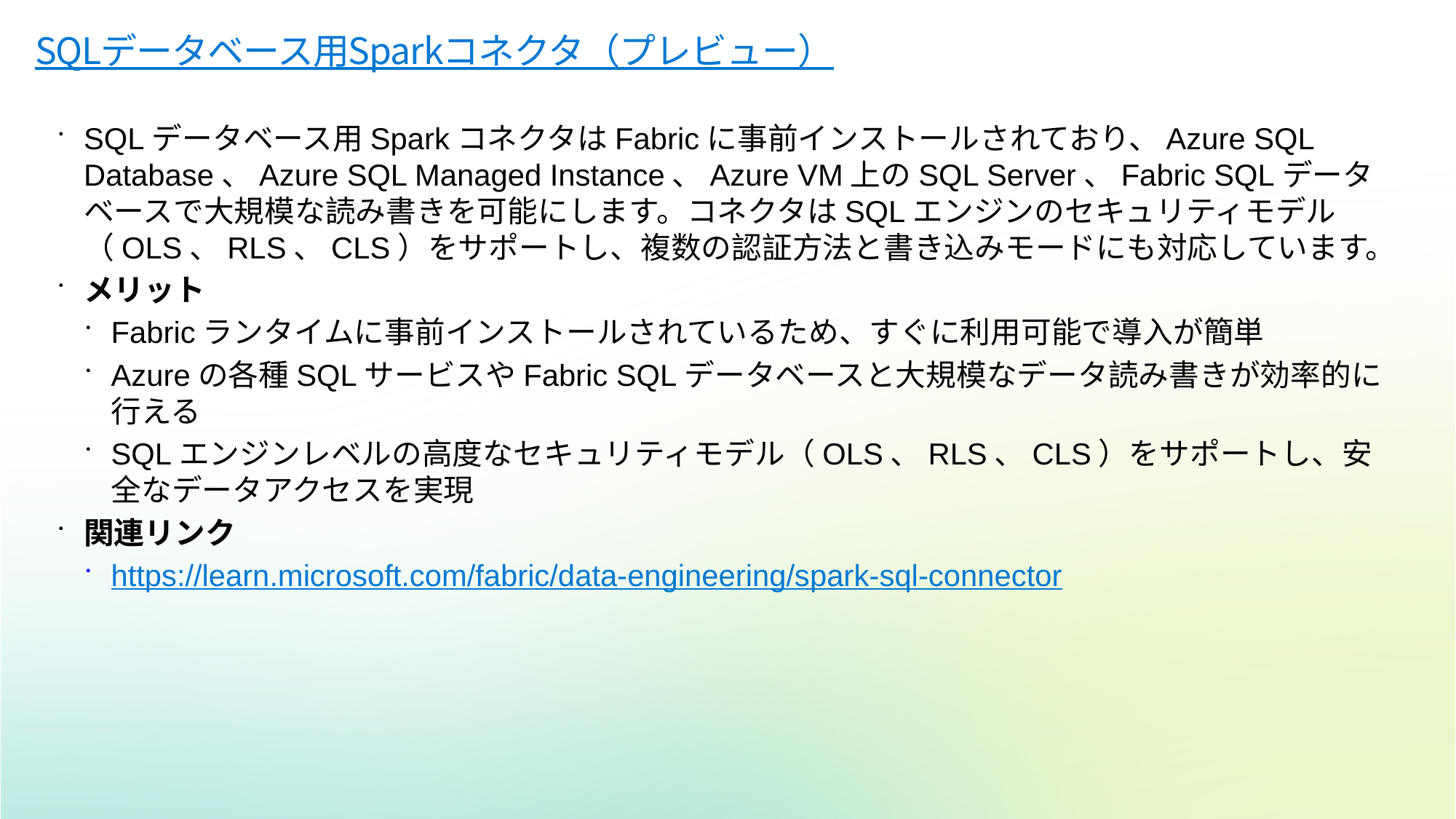

# SQLデータベース用Sparkコネクタ（プレビュー）
SQLデータベース用SparkコネクタはFabricに事前インストールされており、Azure SQL Database、Azure SQL Managed Instance、Azure VM上のSQL Server、Fabric SQLデータベースで大規模な読み書きを可能にします。コネクタはSQLエンジンのセキュリティモデル（OLS、RLS、CLS）をサポートし、複数の認証方法と書き込みモードにも対応しています。
メリット
Fabricランタイムに事前インストールされているため、すぐに利用可能で導入が簡単
Azureの各種SQLサービスやFabric SQLデータベースと大規模なデータ読み書きが効率的に行える
SQLエンジンレベルの高度なセキュリティモデル（OLS、RLS、CLS）をサポートし、安全なデータアクセスを実現
関連リンク
https://learn.microsoft.com/fabric/data-engineering/spark-sql-connector